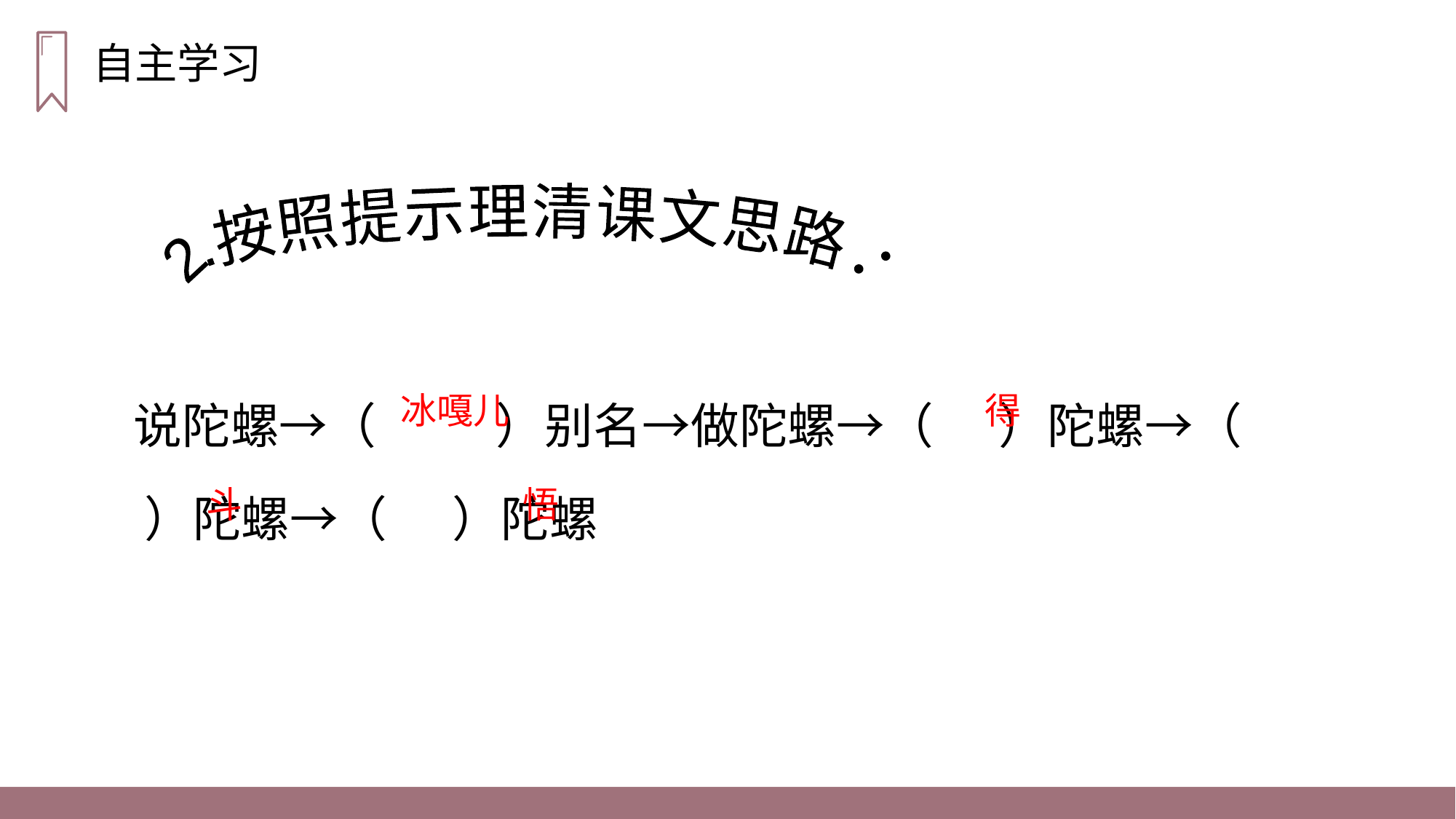

自主学习
2.按照提示理清课文思路：
说陀螺→（           ）别名→做陀螺→（      ）陀螺→（      ）陀螺→（      ）陀螺
冰嘎儿
得
斗
悟